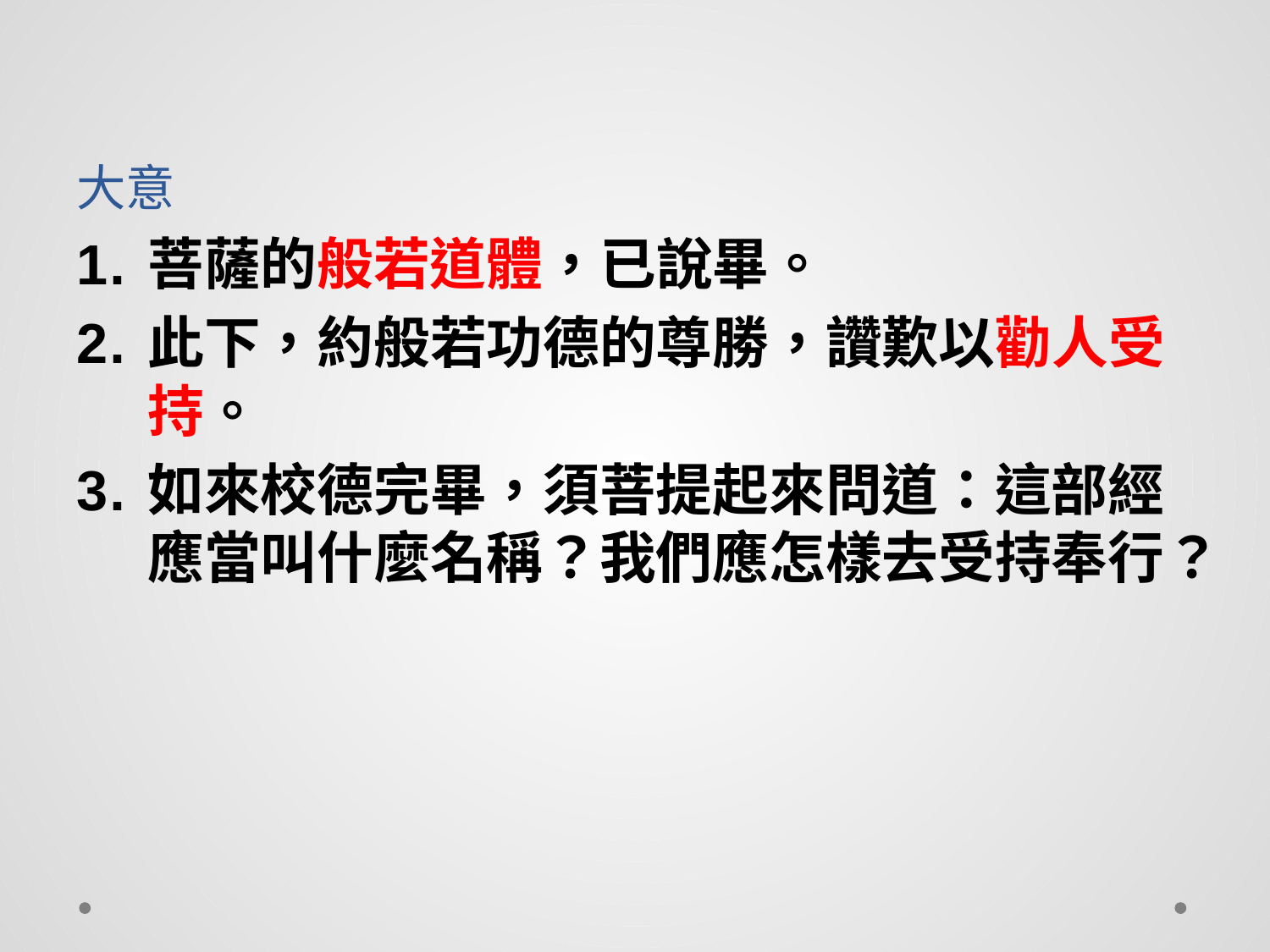

# 大意
菩薩的般若道體，已說畢。
此下，約般若功德的尊勝，讚歎以勸人受持。
如來校德完畢，須菩提起來問道：這部經應當叫什麼名稱？我們應怎樣去受持奉行？